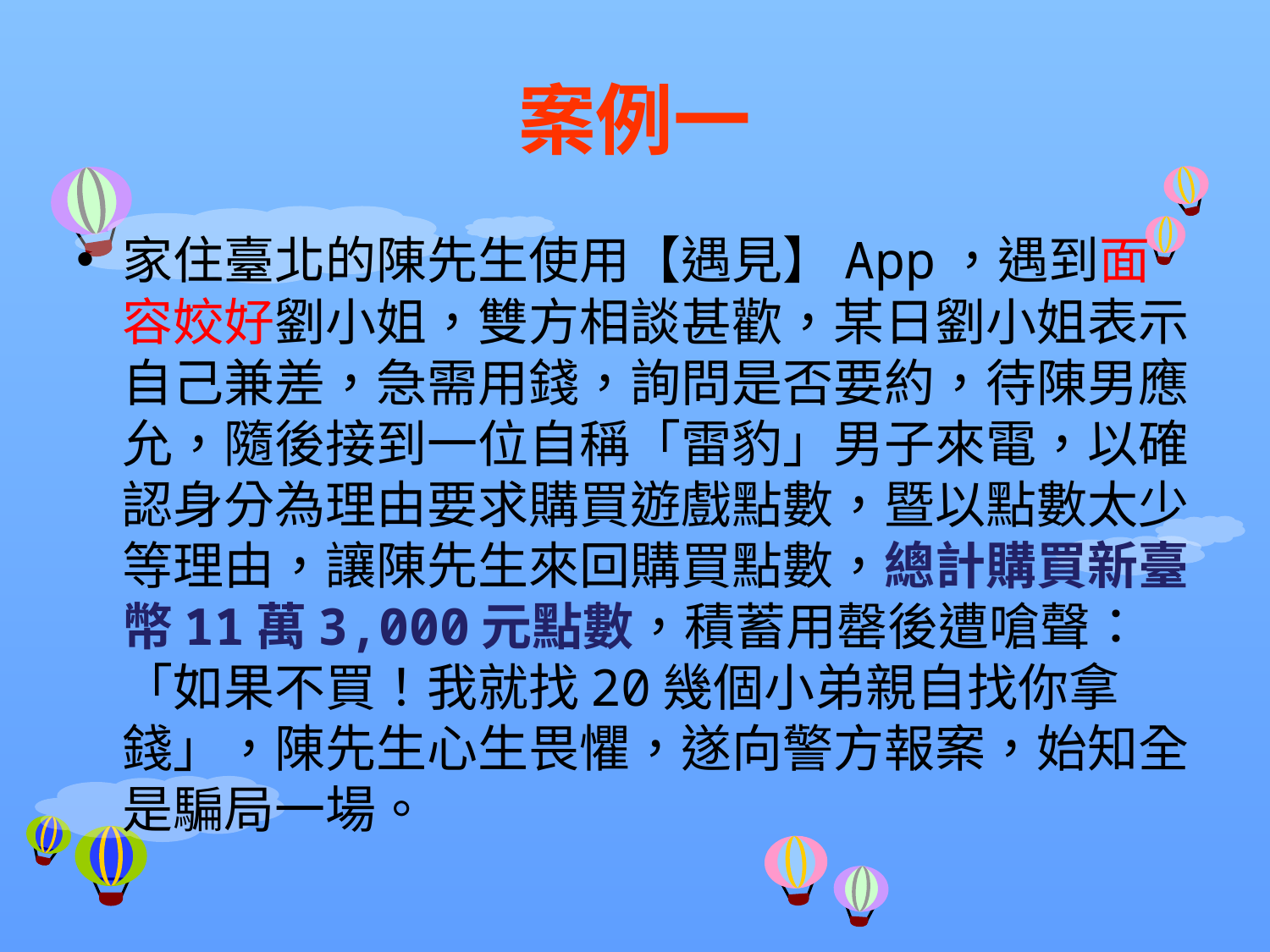

# 案例一
家住臺北的陳先生使用【遇見】App，遇到面容姣好劉小姐，雙方相談甚歡，某日劉小姐表示自己兼差，急需用錢，詢問是否要約，待陳男應允，隨後接到一位自稱「雷豹」男子來電，以確認身分為理由要求購買遊戲點數，暨以點數太少等理由，讓陳先生來回購買點數，總計購買新臺幣11萬3,000元點數，積蓄用罄後遭嗆聲：「如果不買！我就找20幾個小弟親自找你拿錢」，陳先生心生畏懼，遂向警方報案，始知全是騙局一場。